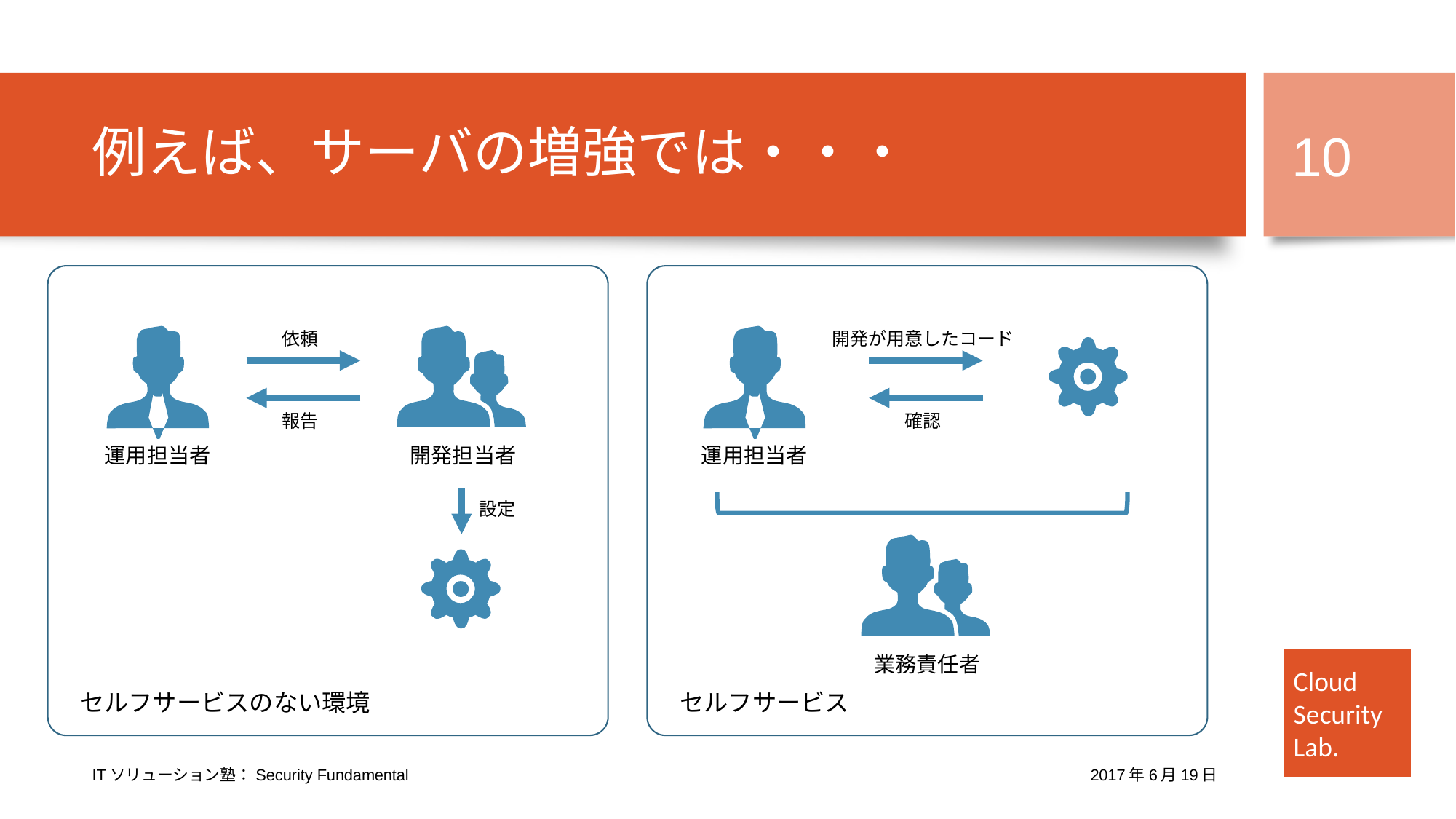

# 例えば、サーバの増強では・・・
10

依頼
開発が用意したコード

報告
確認
運用担当者
開発担当者
運用担当者
設定

業務責任者
セルフサービスのない環境
セルフサービス
2017年6月19日
ITソリューション塾：Security Fundamental